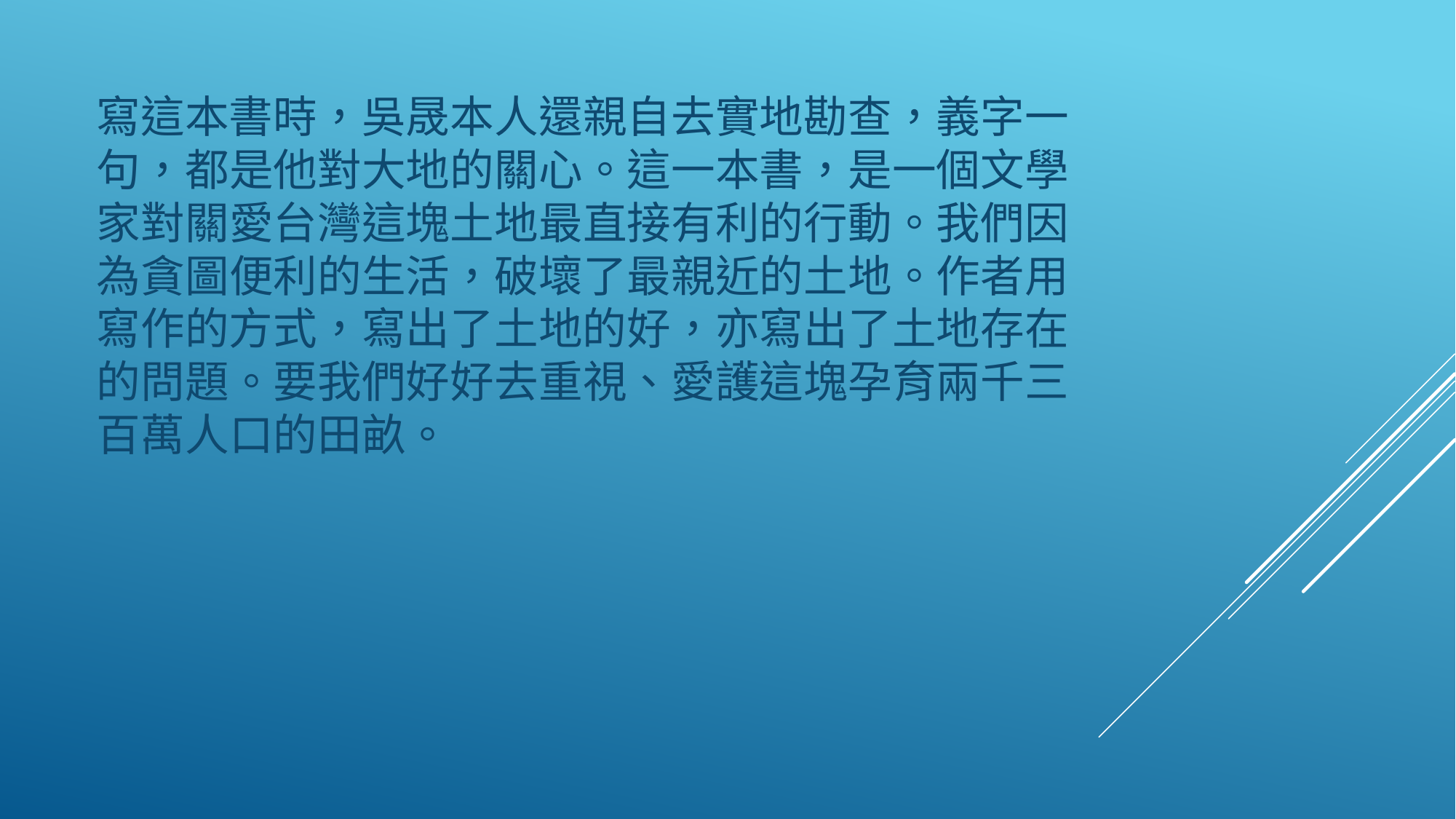

寫這本書時，吳晟本人還親自去實地勘查，義字一句，都是他對大地的關心。這一本書，是一個文學家對關愛台灣這塊土地最直接有利的行動。我們因為貪圖便利的生活，破壞了最親近的土地。作者用寫作的方式，寫出了土地的好，亦寫出了土地存在的問題。要我們好好去重視、愛護這塊孕育兩千三百萬人口的田畝。